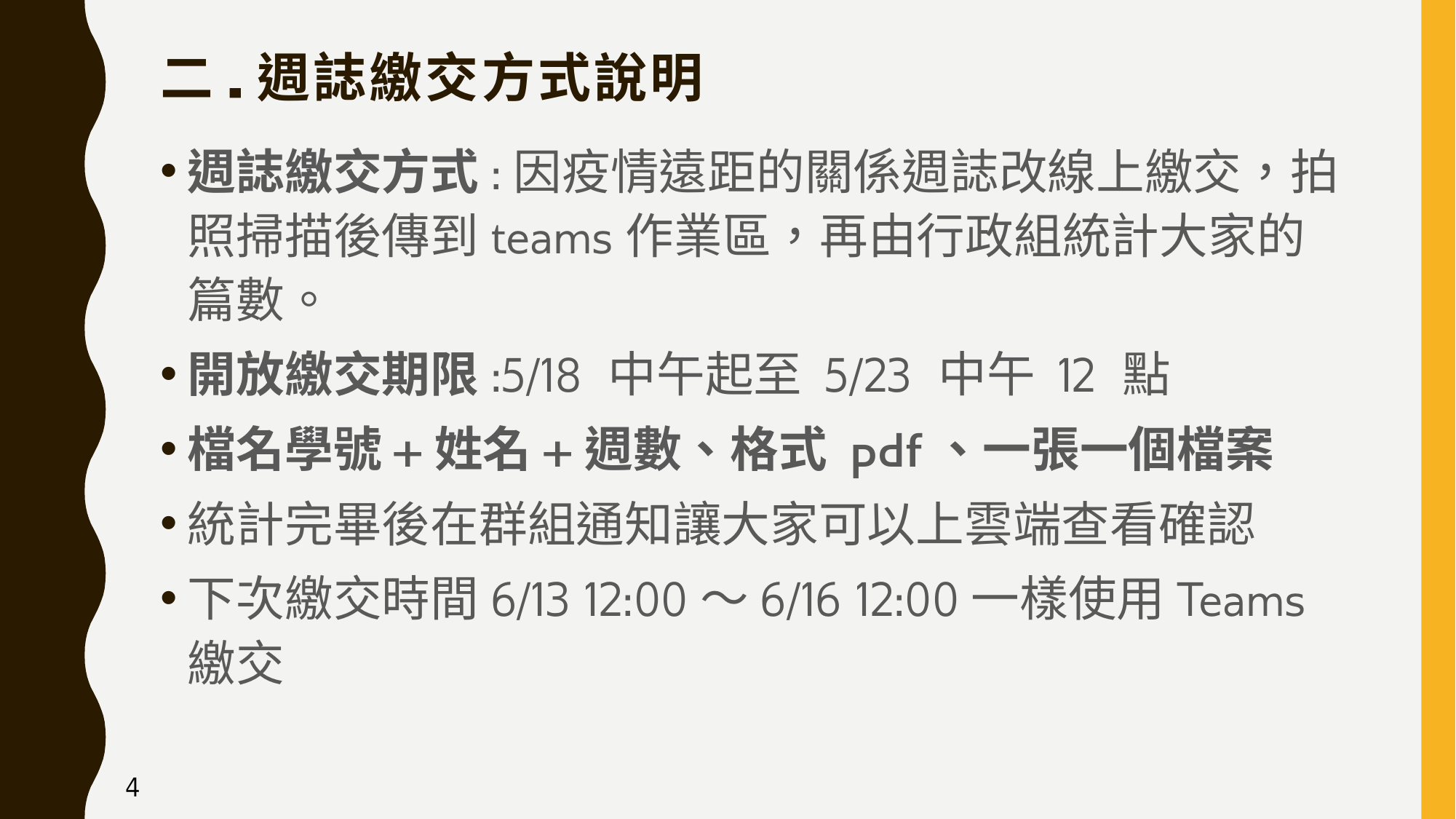

# 二.週誌繳交方式說明
週誌繳交方式:因疫情遠距的關係週誌改線上繳交，拍照掃描後傳到teams作業區，再由行政組統計大家的篇數。
開放繳交期限:5/18 中午起至 5/23 中午 12 點
檔名學號+姓名+週數、格式 pdf、一張一個檔案
統計完畢後在群組通知讓大家可以上雲端查看確認
下次繳交時間6/13 12:00～6/16 12:00一樣使用Teams繳交
4